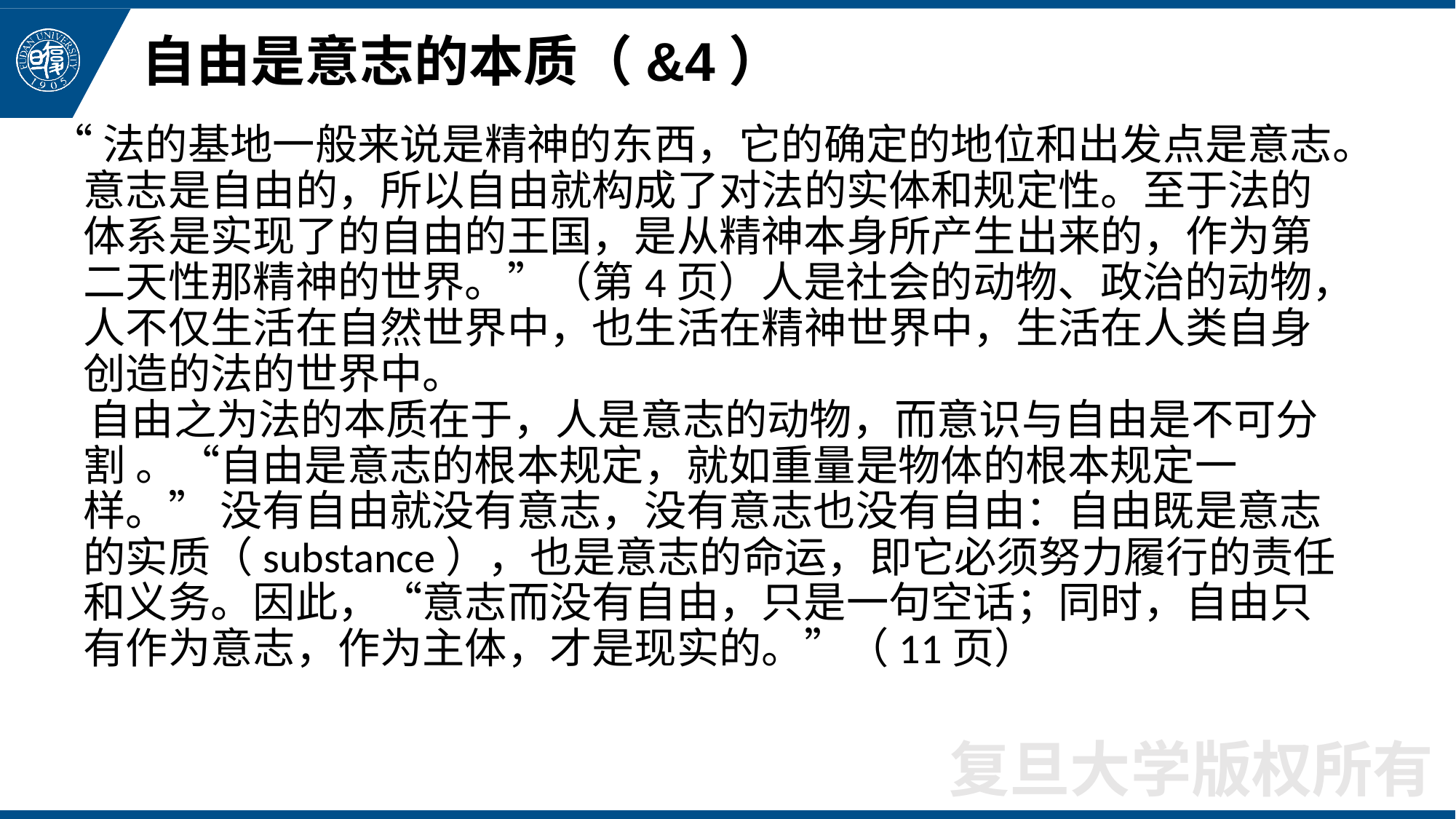

# 自由是意志的本质（&4）
“法的基地一般来说是精神的东西，它的确定的地位和出发点是意志。意志是自由的，所以自由就构成了对法的实体和规定性。至于法的体系是实现了的自由的王国，是从精神本身所产生出来的，作为第二天性那精神的世界。”（第4页）人是社会的动物、政治的动物，人不仅生活在自然世界中，也生活在精神世界中，生活在人类自身创造的法的世界中。
   自由之为法的本质在于，人是意志的动物，而意识与自由是不可分割 。“自由是意志的根本规定，就如重量是物体的根本规定一样。” 没有自由就没有意志，没有意志也没有自由：自由既是意志的实质（substance），也是意志的命运，即它必须努力履行的责任和义务。因此，“意志而没有自由，只是一句空话；同时，自由只有作为意志，作为主体，才是现实的。”（11页）